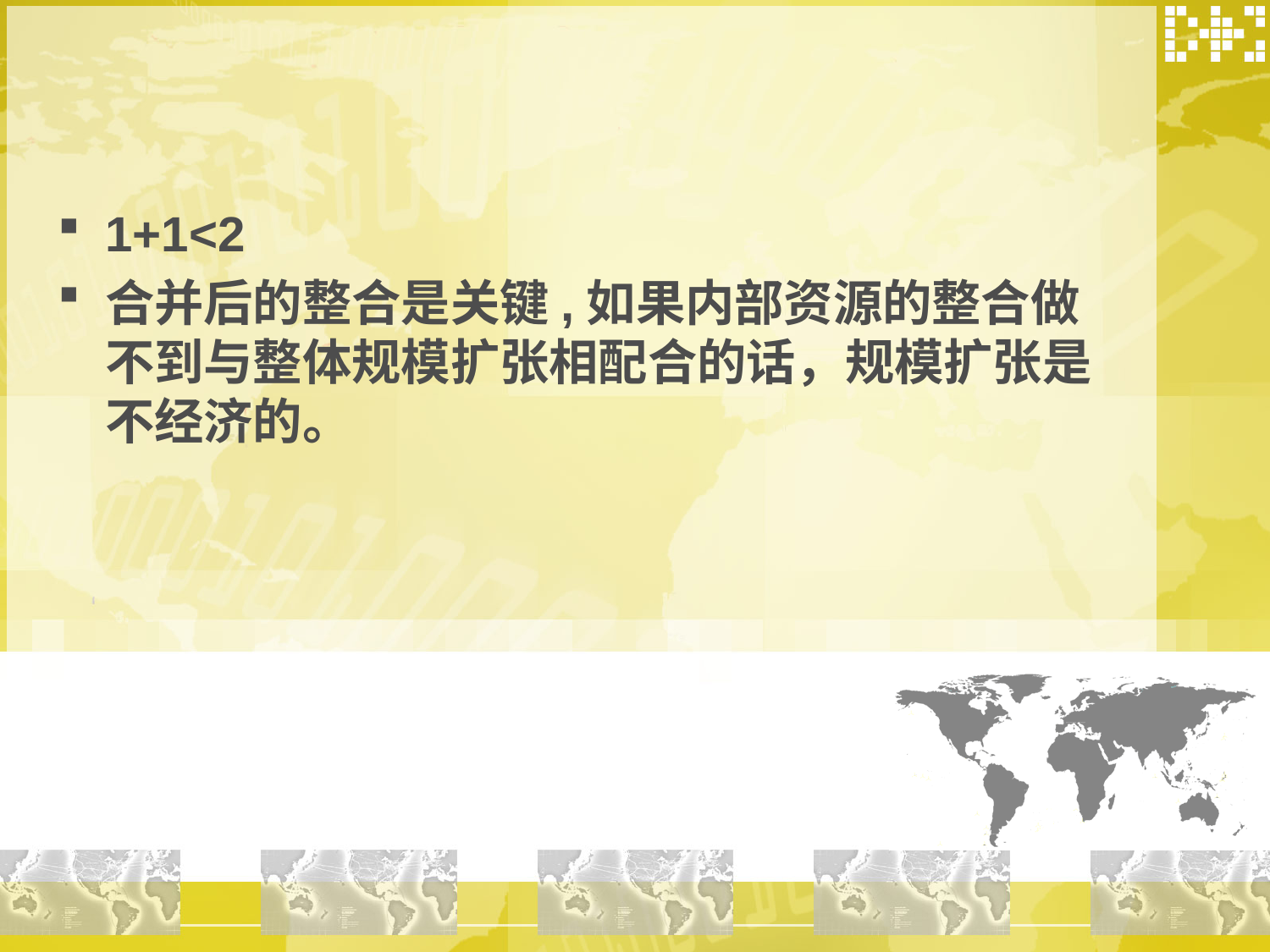

#
1+1<2
合并后的整合是关键,如果内部资源的整合做不到与整体规模扩张相配合的话，规模扩张是不经济的。
98